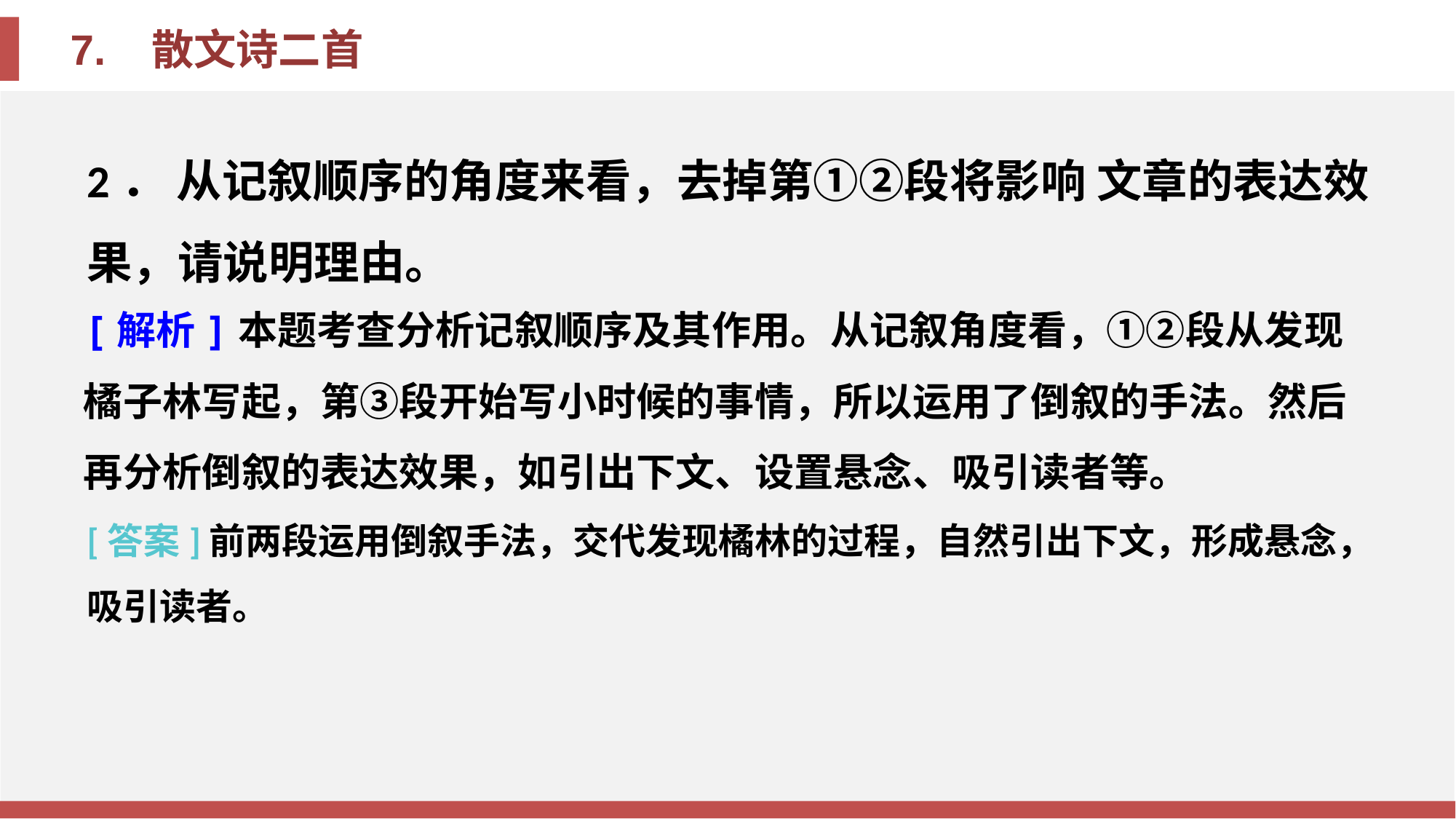

2． 从记叙顺序的角度来看，去掉第①②段将影响 文章的表达效果，请说明理由。
[解析]本题考查分析记叙顺序及其作用。从记叙角度看，①②段从发现橘子林写起，第③段开始写小时候的事情，所以运用了倒叙的手法。然后再分析倒叙的表达效果，如引出下文、设置悬念、吸引读者等。
[答案]前两段运用倒叙手法，交代发现橘林的过程，自然引出下文，形成悬念，吸引读者。